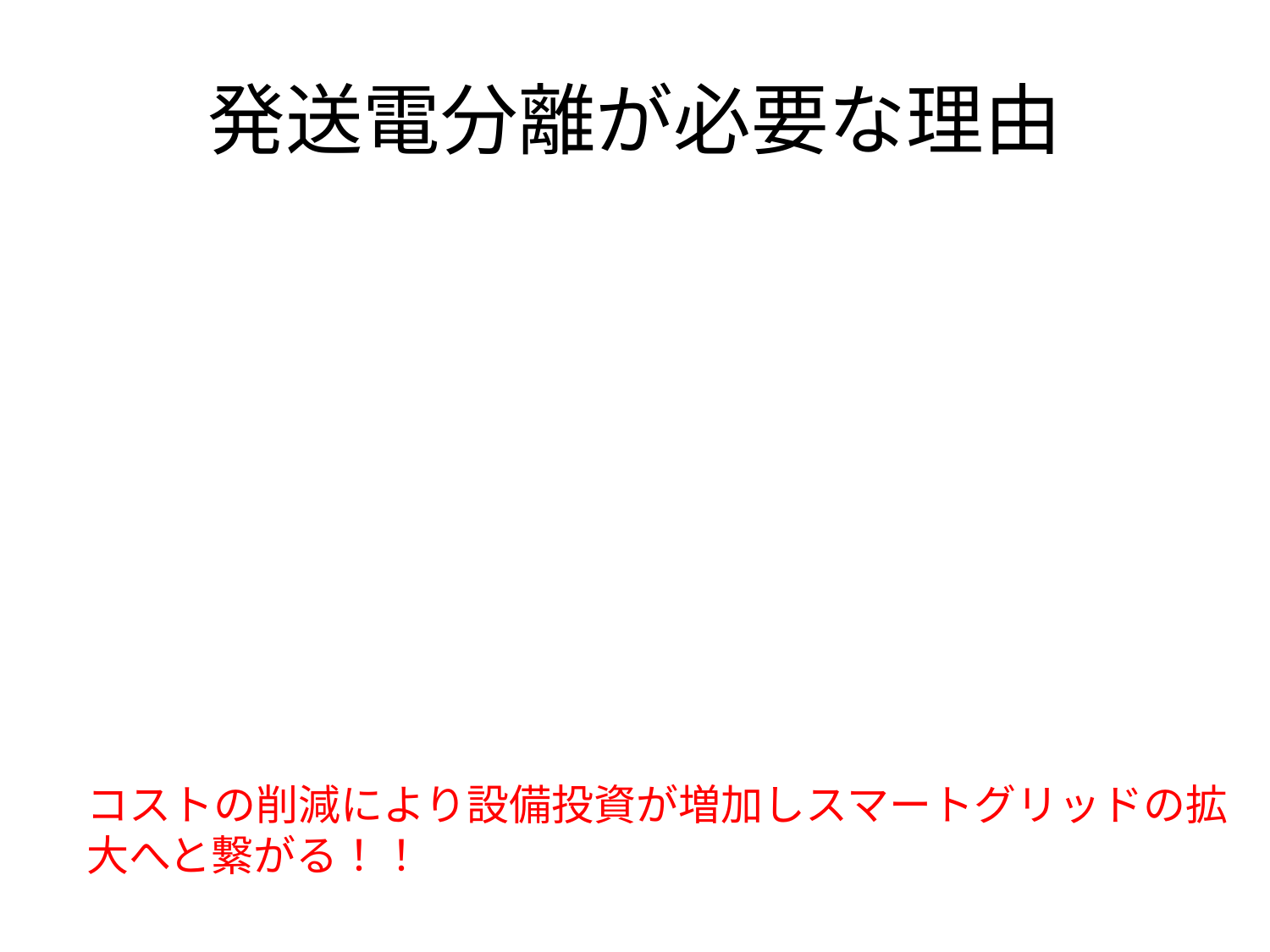

# 発送電分離が必要な理由

コストの削減により設備投資が増加しスマートグリッドの拡大へと繋がる！！